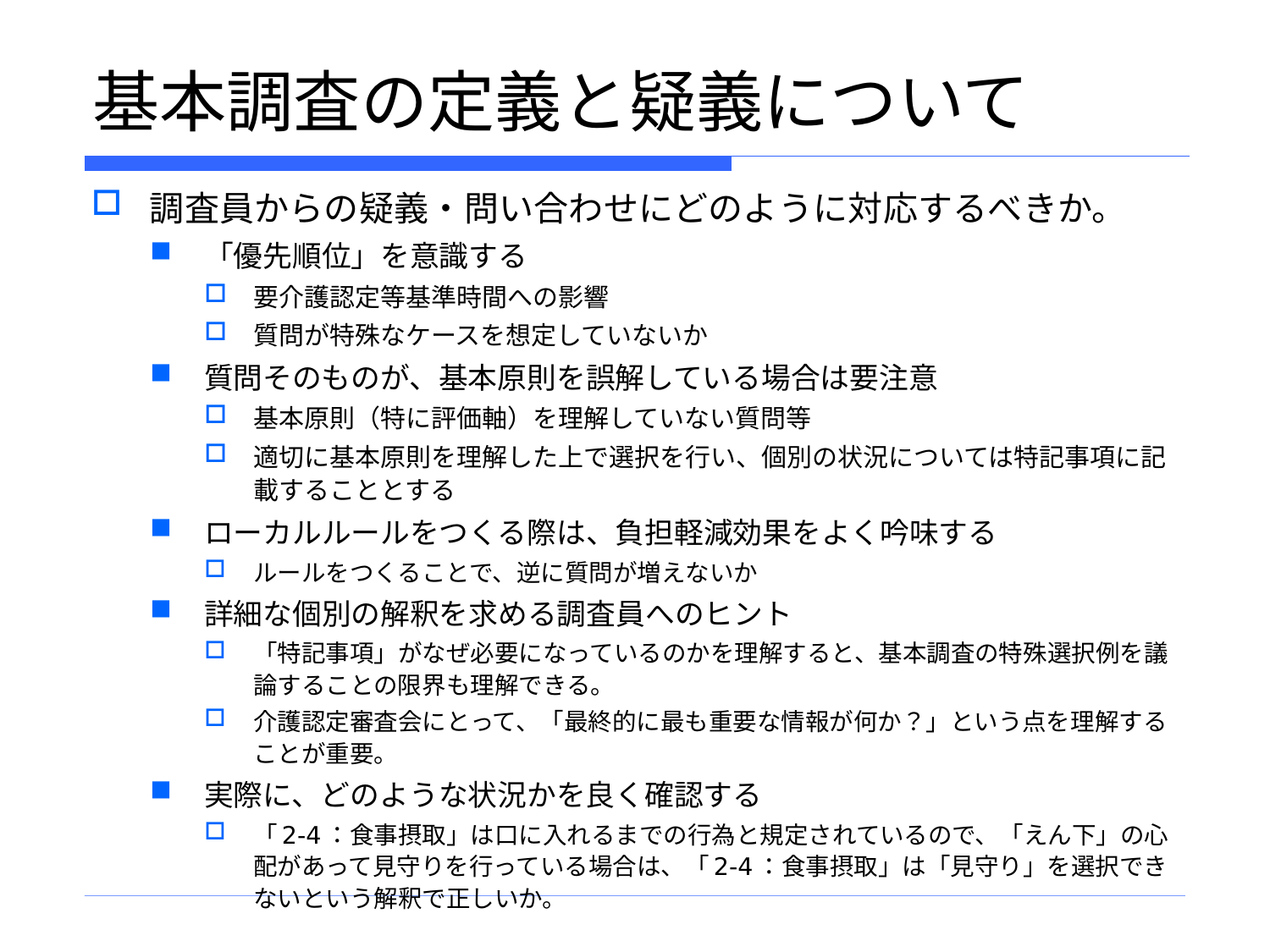

# 基本調査の定義と疑義について
調査員からの疑義・問い合わせにどのように対応するべきか。
「優先順位」を意識する
要介護認定等基準時間への影響
質問が特殊なケースを想定していないか
質問そのものが、基本原則を誤解している場合は要注意
基本原則（特に評価軸）を理解していない質問等
適切に基本原則を理解した上で選択を行い、個別の状況については特記事項に記載することとする
ローカルルールをつくる際は、負担軽減効果をよく吟味する
ルールをつくることで、逆に質問が増えないか
詳細な個別の解釈を求める調査員へのヒント
「特記事項」がなぜ必要になっているのかを理解すると、基本調査の特殊選択例を議論することの限界も理解できる。
介護認定審査会にとって、「最終的に最も重要な情報が何か？」という点を理解することが重要。
実際に、どのような状況かを良く確認する
「2-4：食事摂取」は口に入れるまでの行為と規定されているので、「えん下」の心配があって見守りを行っている場合は、「2-4：食事摂取」は「見守り」を選択できないという解釈で正しいか。